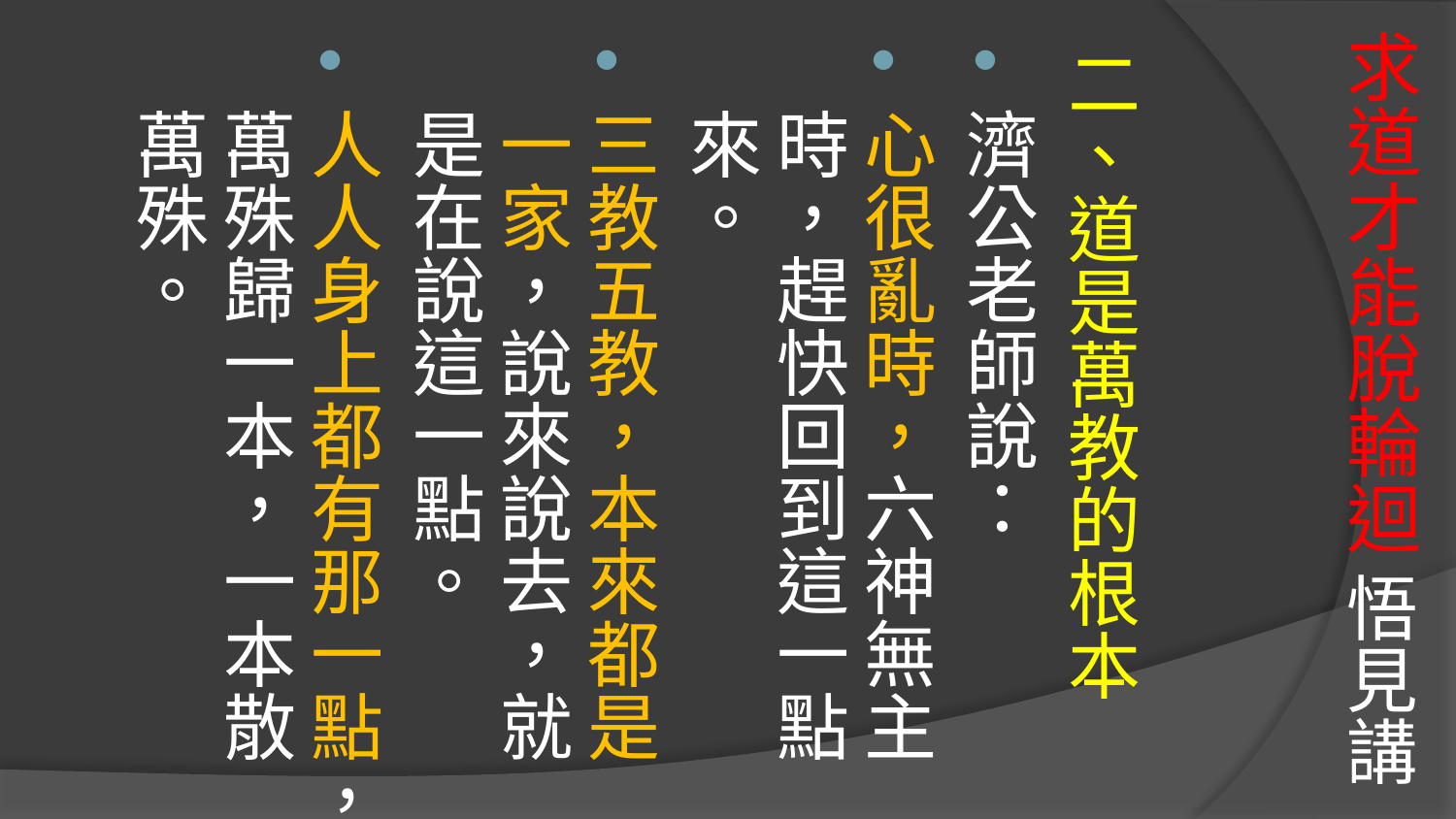

# 求道才能脫輪迴 悟見講
二、道是萬教的根本
濟公老師說：
心很亂時，六神無主時，趕快回到這一點來。
三教五教，本來都是一家，說來說去，就是在說這一點。
人人身上都有那一點，萬殊歸一本，一本散萬殊。